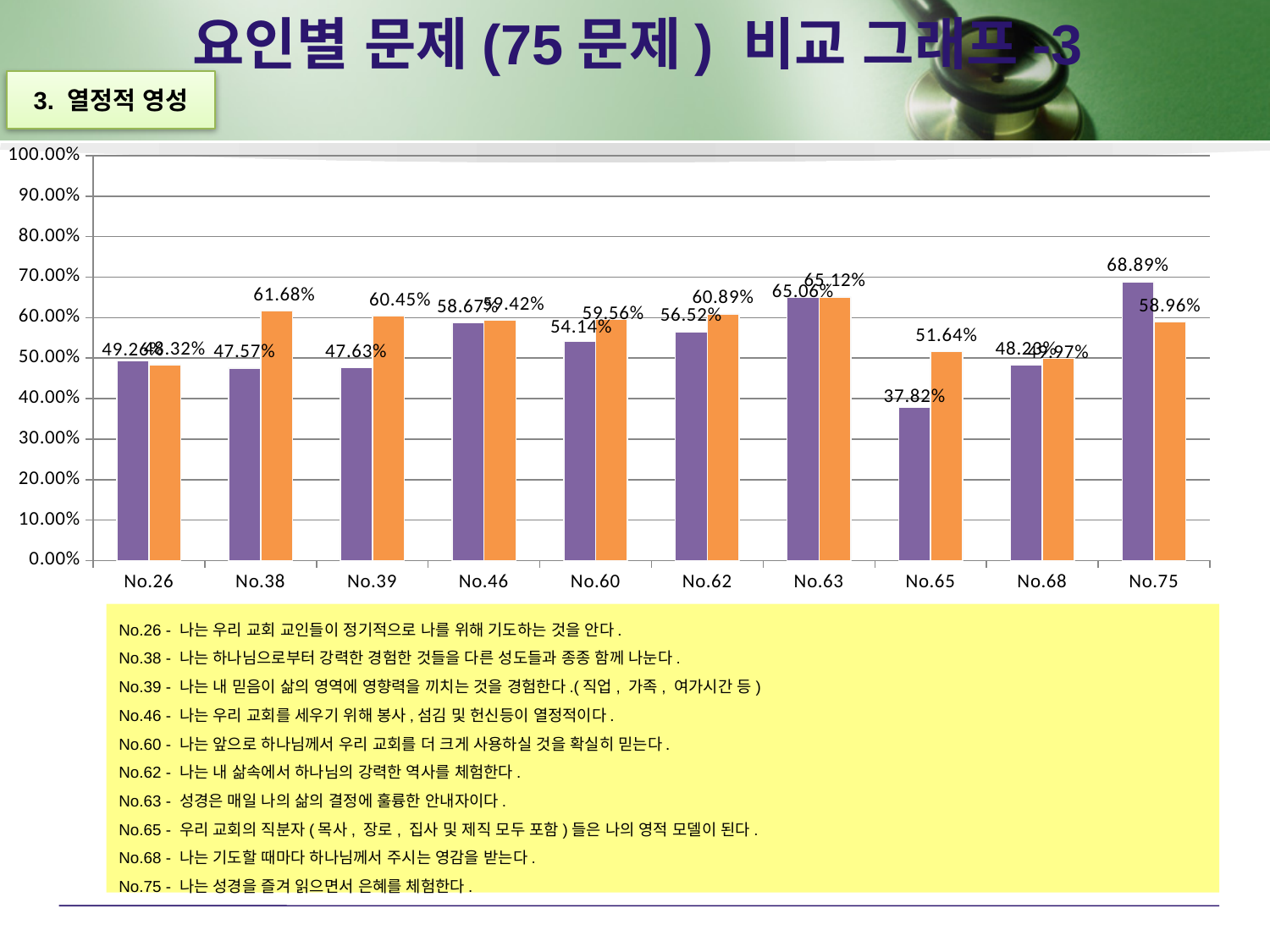

# 요인별 문제(75문제) 비교 그래프-3

3. 열정적 영성

### Chart

| Category | 목회자% | 목회자% |
|---|---|---|
|  | 0.4926236866042161 | 0.48322385959951775 |
|  | 0.47569619489132103 | 0.6167942179085918 |
|  | 0.4763383944018774 | 0.6044646825808595 |
|  | 0.5866559315374681 | 0.5942151919776664 |
|  | 0.5413861737980856 | 0.5956045033901421 |
|  | 0.5652392246078499 | 0.608857508718737 |
|  | 0.6505983658834387 | 0.651231189729415 |
|  | 0.3781864003645298 | 0.5163993707634078 |
|  | 0.48226397700382206 | 0.49973094550304104 |
|  | 0.6888625083226643 | 0.5895656203155807 |
No.26 - 나는 우리 교회 교인들이 정기적으로 나를 위해 기도하는 것을 안다.
No.38 - 나는 하나님으로부터 강력한 경험한 것들을 다른 성도들과 종종 함께 나눈다.
No.39 - 나는 내 믿음이 삶의 영역에 영향력을 끼치는 것을 경험한다.(직업, 가족, 여가시간 등)
No.46 - 나는 우리 교회를 세우기 위해 봉사,섬김 및 헌신등이 열정적이다.
No.60 - 나는 앞으로 하나님께서 우리 교회를 더 크게 사용하실 것을 확실히 믿는다.
No.62 - 나는 내 삶속에서 하나님의 강력한 역사를 체험한다.
No.63 - 성경은 매일 나의 삶의 결정에 훌륭한 안내자이다.
No.65 - 우리 교회의 직분자(목사, 장로, 집사 및 제직 모두 포함)들은 나의 영적 모델이 된다.
No.68 - 나는 기도할 때마다 하나님께서 주시는 영감을 받는다.
No.75 - 나는 성경을 즐겨 읽으면서 은혜를 체험한다.